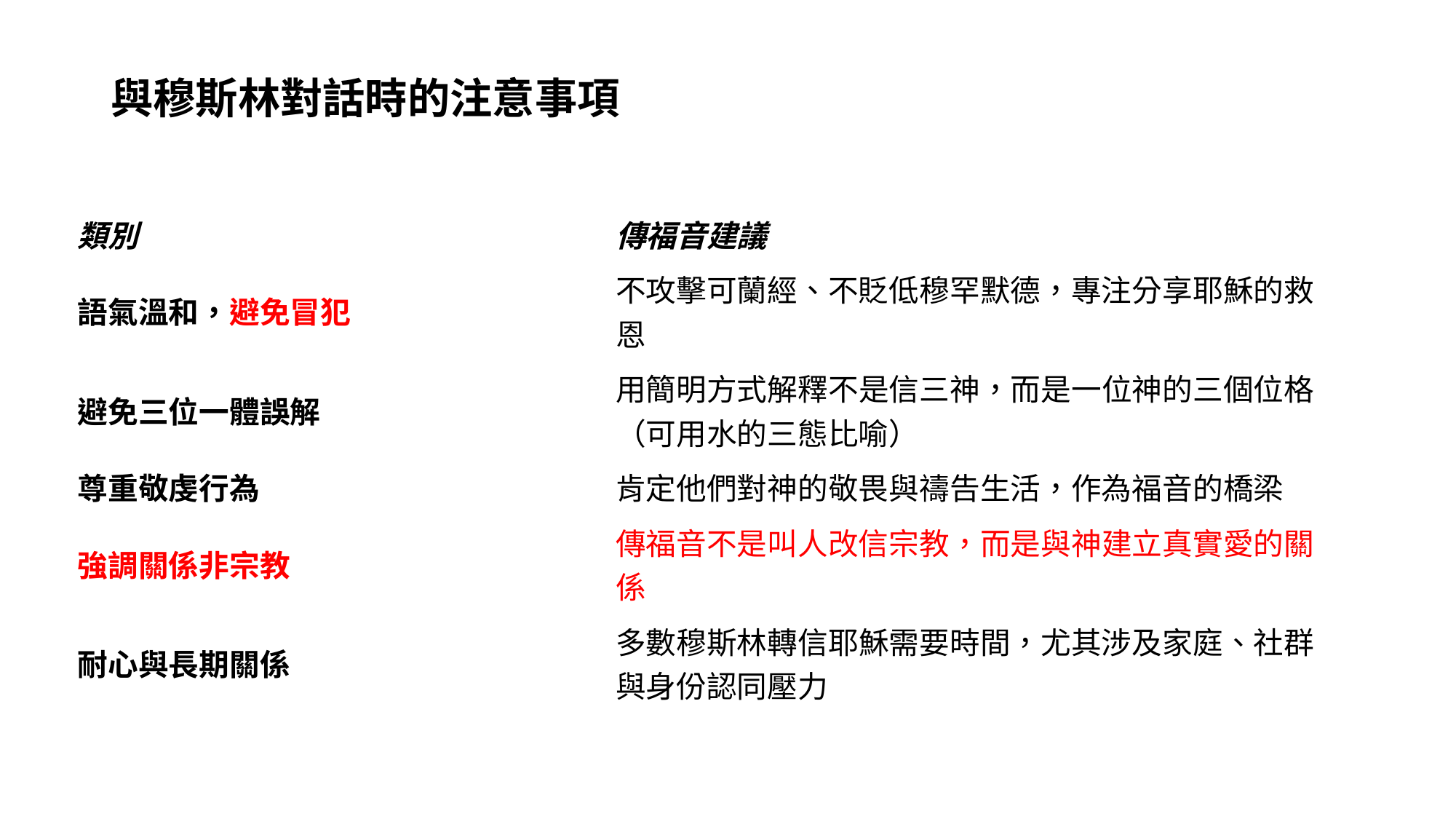

# 與穆斯林對話時的注意事項
| 類別 | 傳福音建議 |
| --- | --- |
| 語氣溫和，避免冒犯 | 不攻擊可蘭經、不貶低穆罕默德，專注分享耶穌的救恩 |
| 避免三位一體誤解 | 用簡明方式解釋不是信三神，而是一位神的三個位格（可用水的三態比喻） |
| 尊重敬虔行為 | 肯定他們對神的敬畏與禱告生活，作為福音的橋梁 |
| 強調關係非宗教 | 傳福音不是叫人改信宗教，而是與神建立真實愛的關係 |
| 耐心與長期關係 | 多數穆斯林轉信耶穌需要時間，尤其涉及家庭、社群與身份認同壓力 |